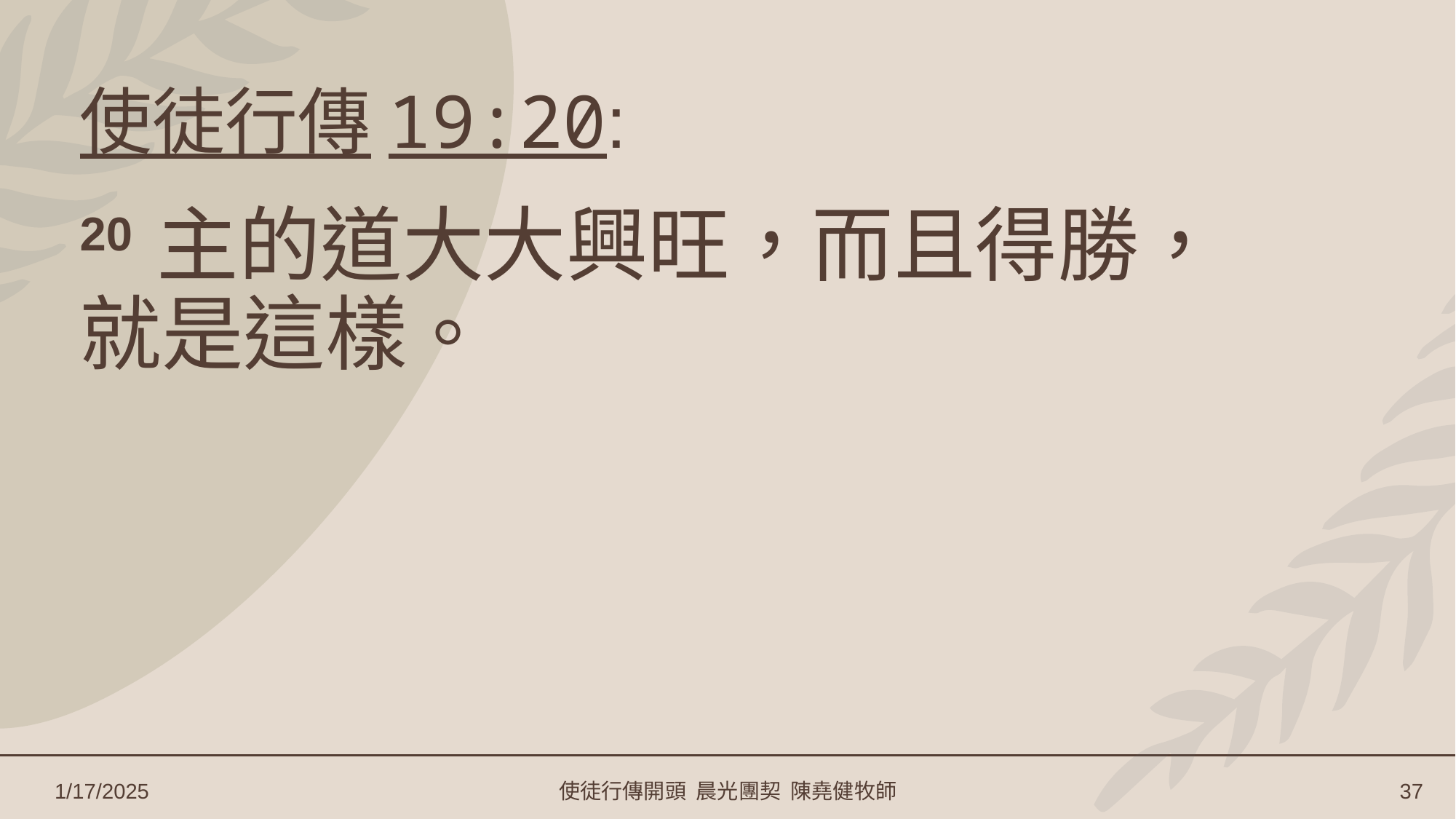

# 使徒行傳19:20:
20 主的道大大興旺，而且得勝，
就是這樣。
1/17/2025
使徒行傳開頭  晨光團契  陳堯健牧師
37